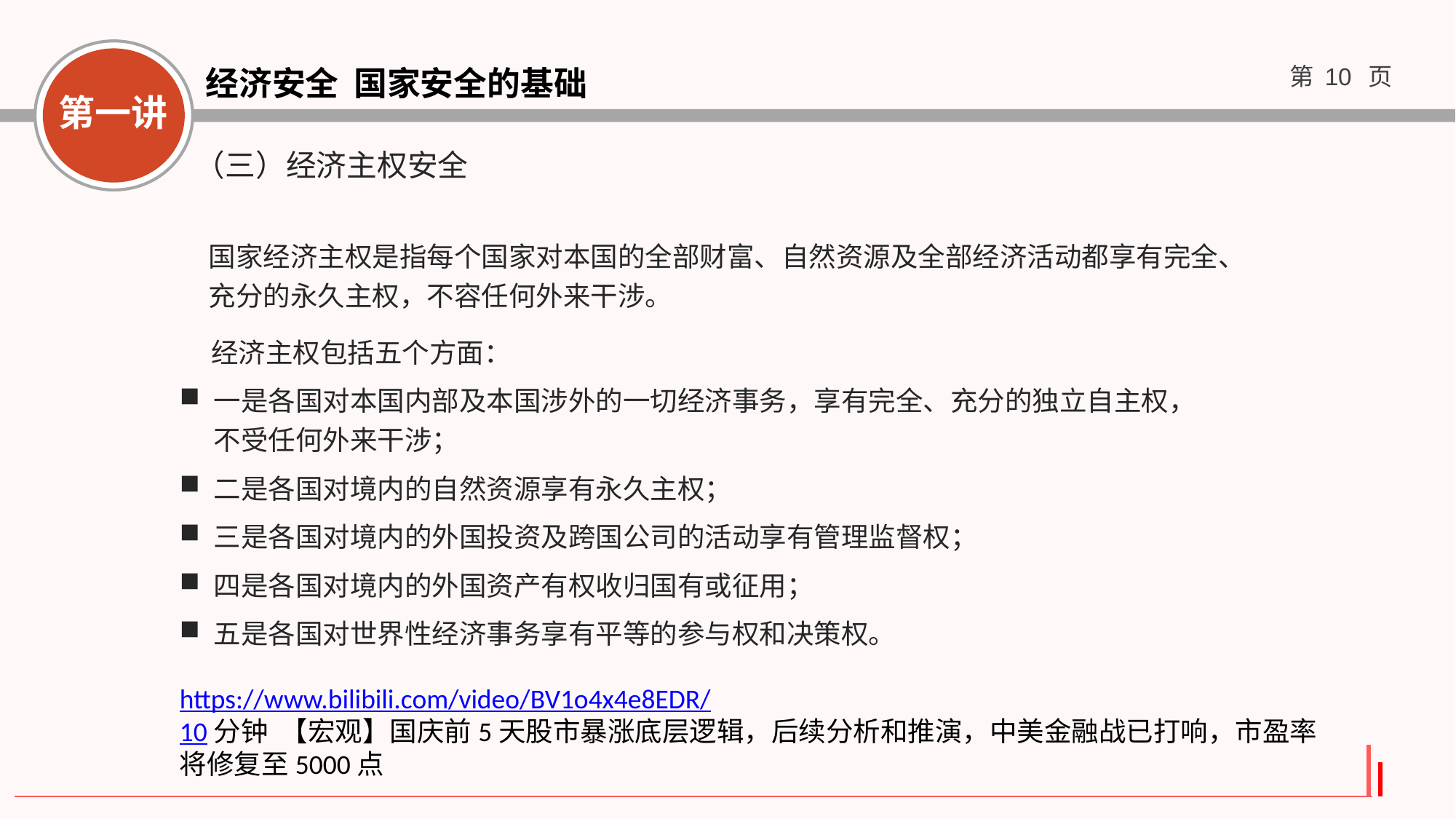

（三）经济主权安全
国家经济主权是指每个国家对本国的全部财富、自然资源及全部经济活动都享有完全、充分的永久主权，不容任何外来干涉。
    经济主权包括五个方面：
一是各国对本国内部及本国涉外的一切经济事务，享有完全、充分的独立自主权，不受任何外来干涉；
二是各国对境内的自然资源享有永久主权；
三是各国对境内的外国投资及跨国公司的活动享有管理监督权；
四是各国对境内的外国资产有权收归国有或征用；
五是各国对世界性经济事务享有平等的参与权和决策权。
https://www.bilibili.com/video/BV1o4x4e8EDR/10分钟  【宏观】国庆前5天股市暴涨底层逻辑，后续分析和推演，中美金融战已打响，市盈率将修复至5000点